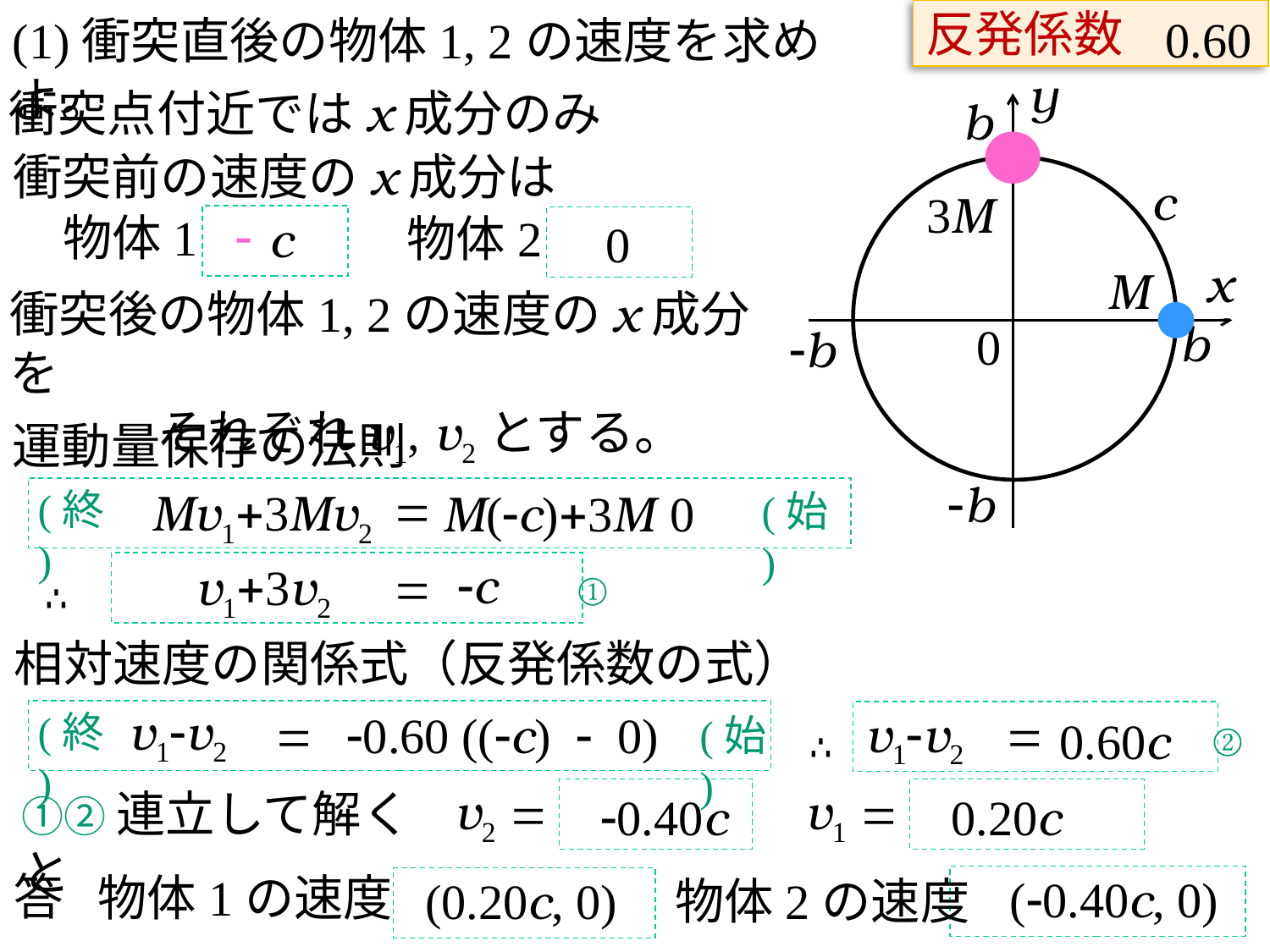

反発係数
0.60
(1)衝突直後の物体1, 2の速度を求めよ。
y
x
0
b

c
3M
M
b
−b
−b
衝突点付近ではx成分のみ

衝突前の速度のx成分は
−
物体1
物体2
c

0
衝突後の物体1, 2の速度のx成分を
　　　それぞれv1, v2とする。

運動量保存の法則
=
Mv1+3Mv2
M(−c)+3M 0
(終)

(始)
−c
v1+3v2
=

∴
①
相対速度の関係式（反発係数の式）
v1−v2
v1−v2
=
 −0.60 ((−c) − 0)
=
(終)

(始)
0.60c
∴
②
v2
v1
=
=
①②連立して解くと

−0.40c
0.20c
答
物体1の速度
(−0.40c, 0)
物体2の速度
(0.20c, 0)